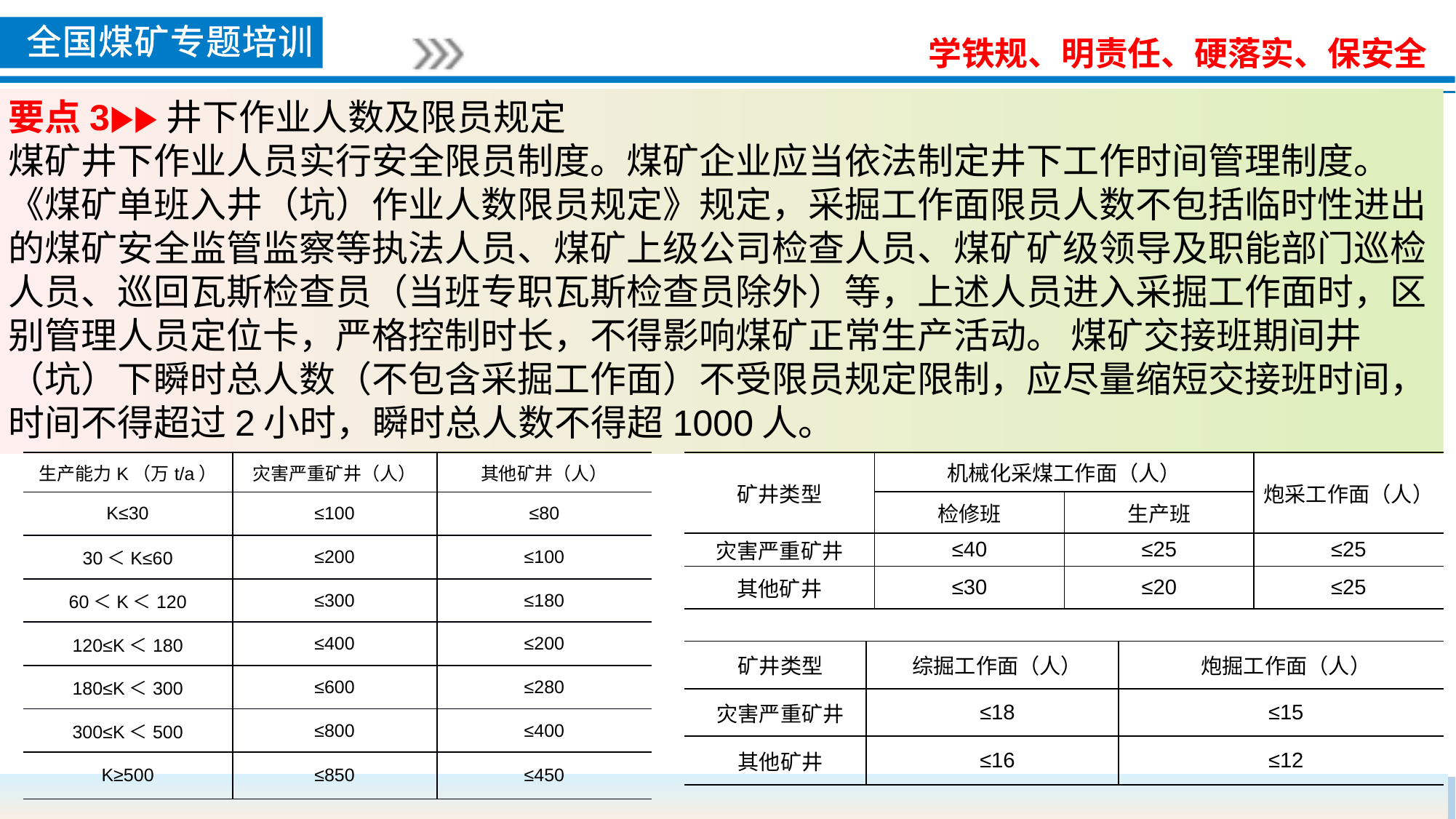

要点3▶▶井下作业人数及限员规定
煤矿井下作业人员实行安全限员制度。煤矿企业应当依法制定井下工作时间管理制度。《煤矿单班入井（坑）作业人数限员规定》规定，采掘工作面限员人数不包括临时性进出的煤矿安全监管监察等执法人员、煤矿上级公司检查人员、煤矿矿级领导及职能部门巡检人员、巡回瓦斯检查员（当班专职瓦斯检查员除外）等，上述人员进入采掘工作面时，区别管理人员定位卡，严格控制时长，不得影响煤矿正常生产活动。 煤矿交接班期间井（坑）下瞬时总人数（不包含采掘工作面）不受限员规定限制，应尽量缩短交接班时间，时间不得超过2小时，瞬时总人数不得超1000人。
| 生产能力K（万t/a） | 灾害严重矿井（人） | 其他矿井（人） |
| --- | --- | --- |
| K≤30 | ≤100 | ≤80 |
| 30＜K≤60 | ≤200 | ≤100 |
| 60＜K＜120 | ≤300 | ≤180 |
| 120≤K＜180 | ≤400 | ≤200 |
| 180≤K＜300 | ≤600 | ≤280 |
| 300≤K＜500 | ≤800 | ≤400 |
| K≥500 | ≤850 | ≤450 |
| 矿井类型 | 机械化采煤工作面（人） |  | 炮采工作面（人） |
| --- | --- | --- | --- |
|  | 检修班 | 生产班 |  |
| 灾害严重矿井 | ≤40 | ≤25 | ≤25 |
| 其他矿井 | ≤30 | ≤20 | ≤25 |
| 矿井类型 | 综掘工作面（人） | 炮掘工作面（人） |
| --- | --- | --- |
| 灾害严重矿井 | ≤18 | ≤15 |
| 其他矿井 | ≤16 | ≤12 |